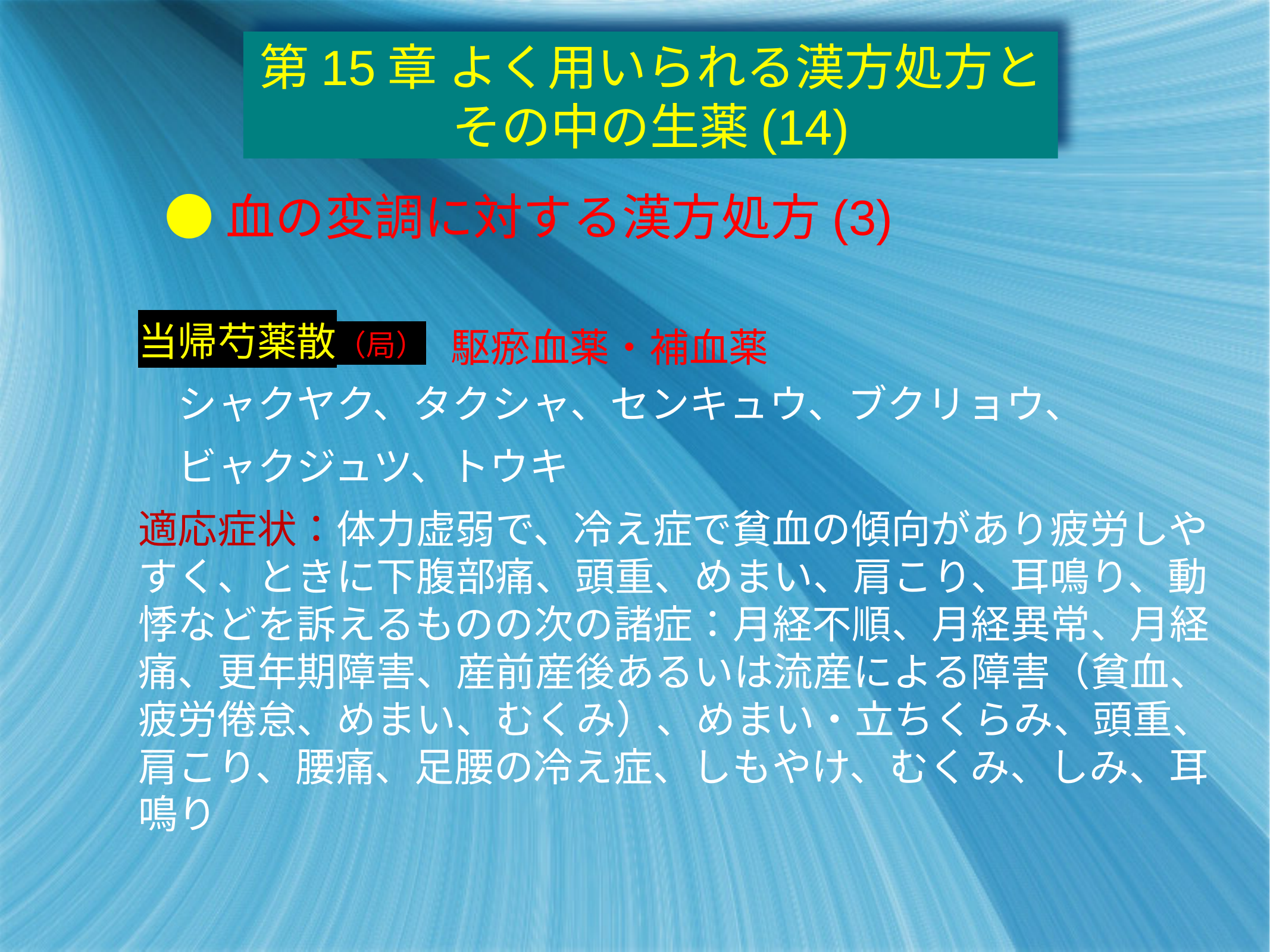

第15章 よく用いられる漢方処方とその中の生薬(14)
●血の変調に対する漢方処方(3)
当帰芍薬散（局）
　シャクヤク、タクシャ、センキュウ、ブクリョウ、
　ビャクジュツ、トウキ
適応症状：体力虚弱で、冷え症で貧血の傾向があり疲労しやすく、ときに下腹部痛、頭重、めまい、肩こり、耳鳴り、動悸などを訴えるものの次の諸症：月経不順、月経異常、月経痛、更年期障害、産前産後あるいは流産による障害（貧血、疲労倦怠、めまい、むくみ）、めまい・立ちくらみ、頭重、肩こり、腰痛、足腰の冷え症、しもやけ、むくみ、しみ、耳鳴り
駆瘀血薬・補血薬